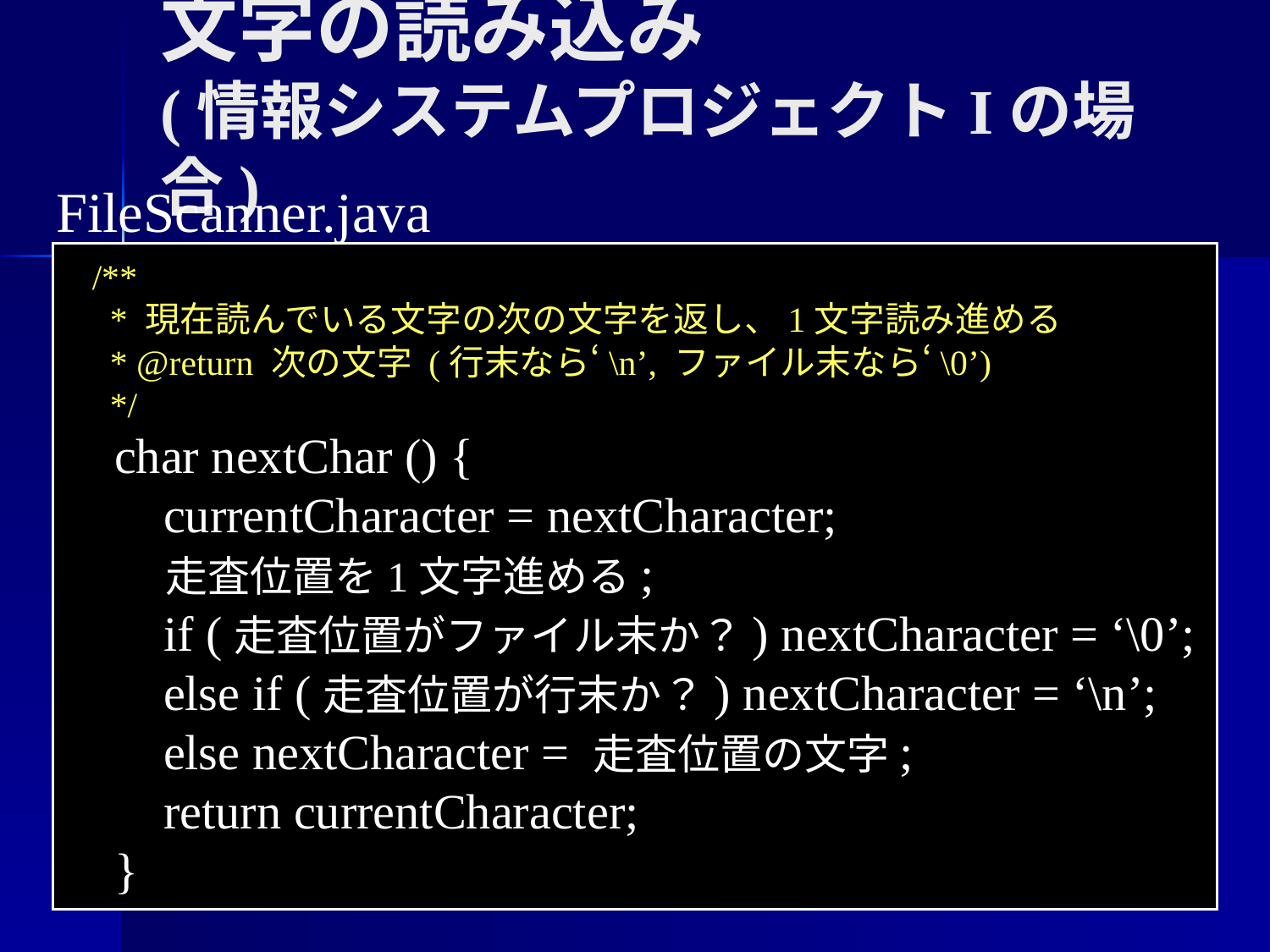

# 文字の読み込み (情報システムプロジェクトIの場合)
FileScanner.java
   /**
     * 現在読んでいる文字の次の文字を返し、1文字読み進める
     * @return 次の文字 (行末なら‘\n’, ファイル末なら‘\0’)
     */
    char nextChar () {
        currentCharacter = nextCharacter;
        走査位置を1文字進める;
        if (走査位置がファイル末か？) nextCharacter = ‘\0’;
        else if (走査位置が行末か？) nextCharacter = ‘\n’;
        else nextCharacter = 走査位置の文字;
        return currentCharacter;
    }